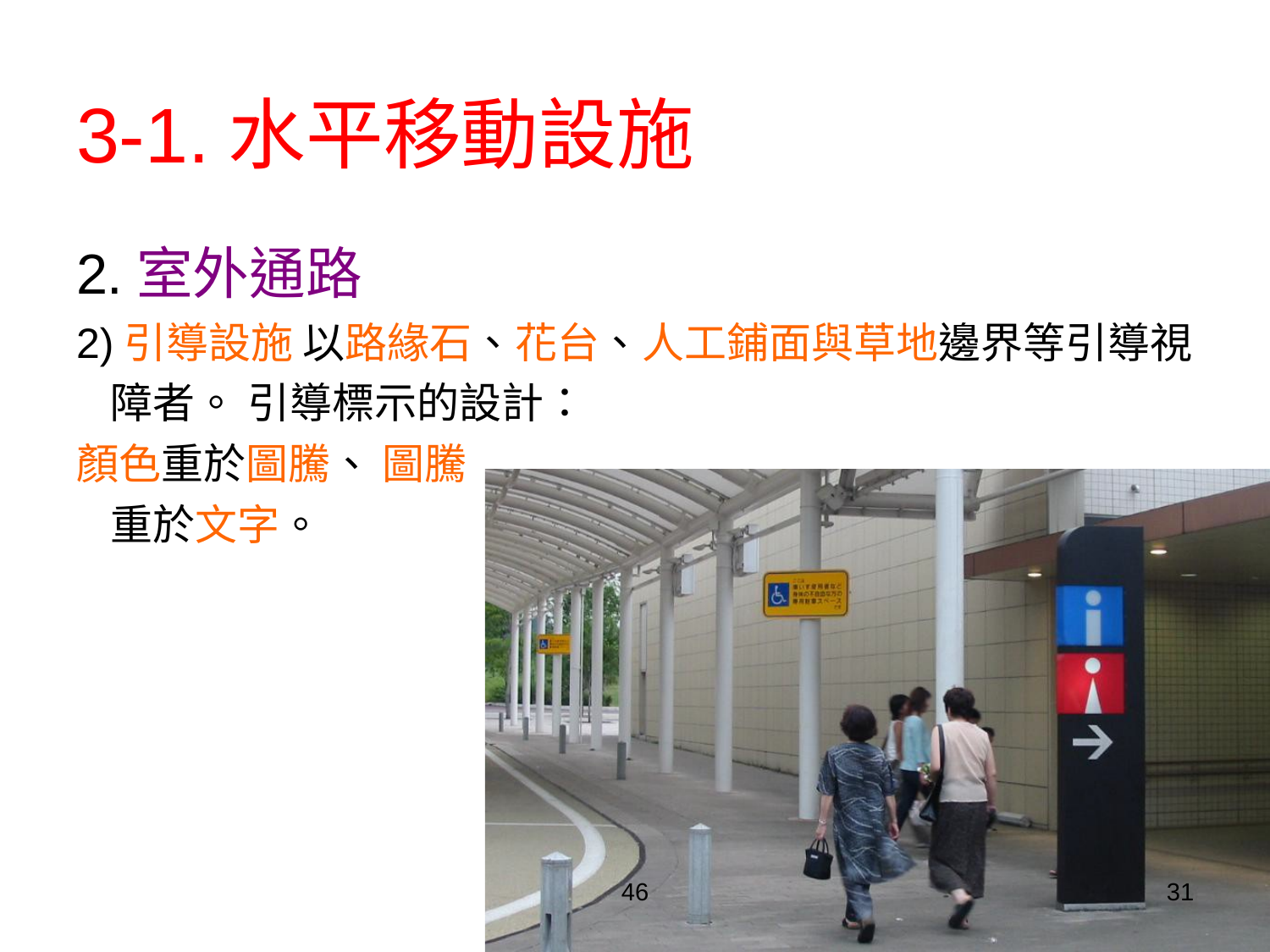

# 3-1.水平移動設施
2.室外通路
2)引導設施 以路緣石、花台、人工鋪面與草地邊界等引導視障者。 引導標示的設計：
顏色重於圖騰、 圖騰重於文字。

46
31